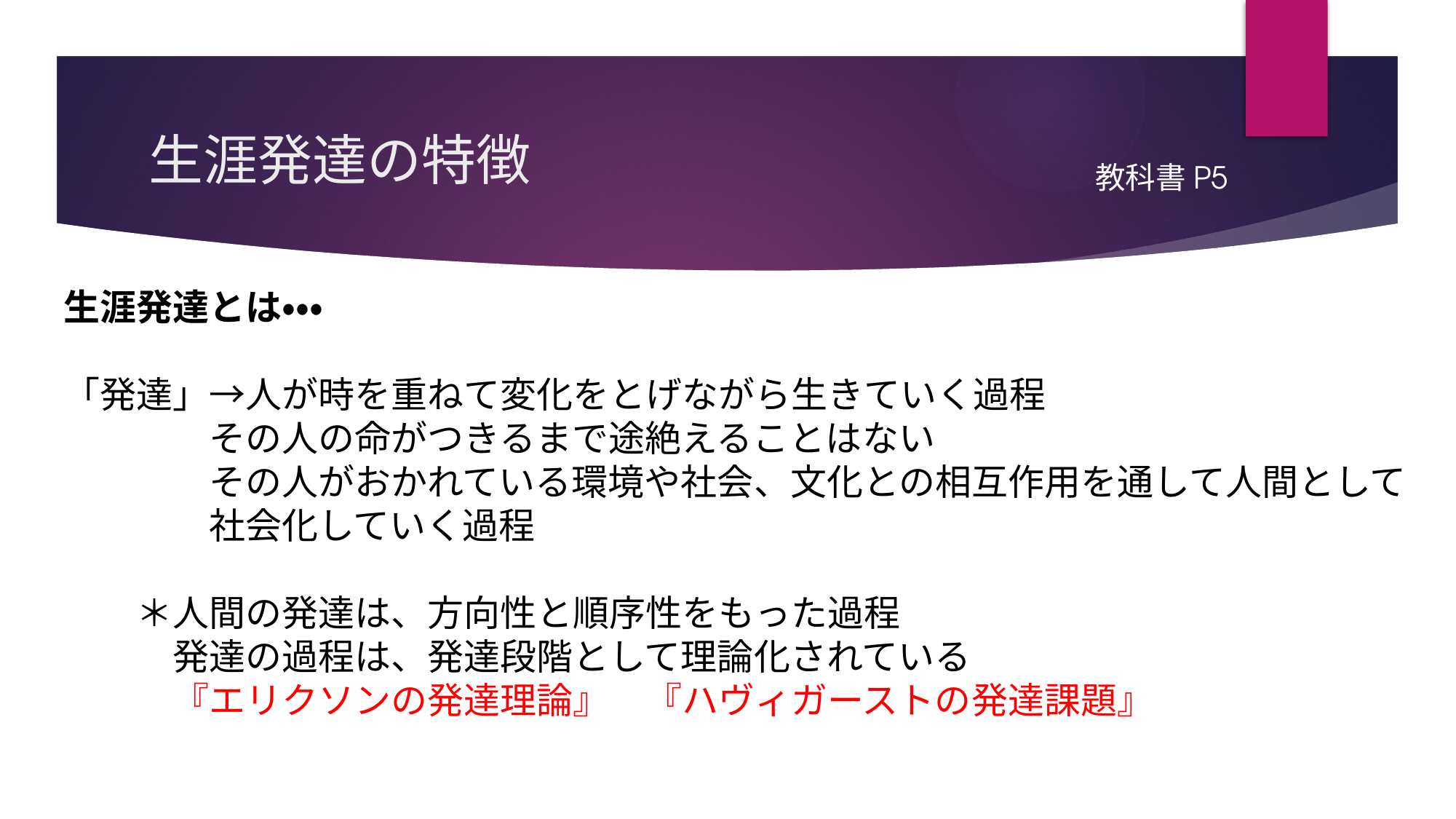

# 生涯発達の特徴
教科書P5
生涯発達とは・・・

「発達」→人が時を重ねて変化をとげながら生きていく過程
　　　　その人の命がつきるまで途絶えることはない
　　　　その人がおかれている環境や社会、文化との相互作用を通して人間として
　　　　社会化していく過程

　　＊人間の発達は、方向性と順序性をもった過程
　　　発達の過程は、発達段階として理論化されている
　　　『エリクソンの発達理論』　『ハヴィガーストの発達課題』